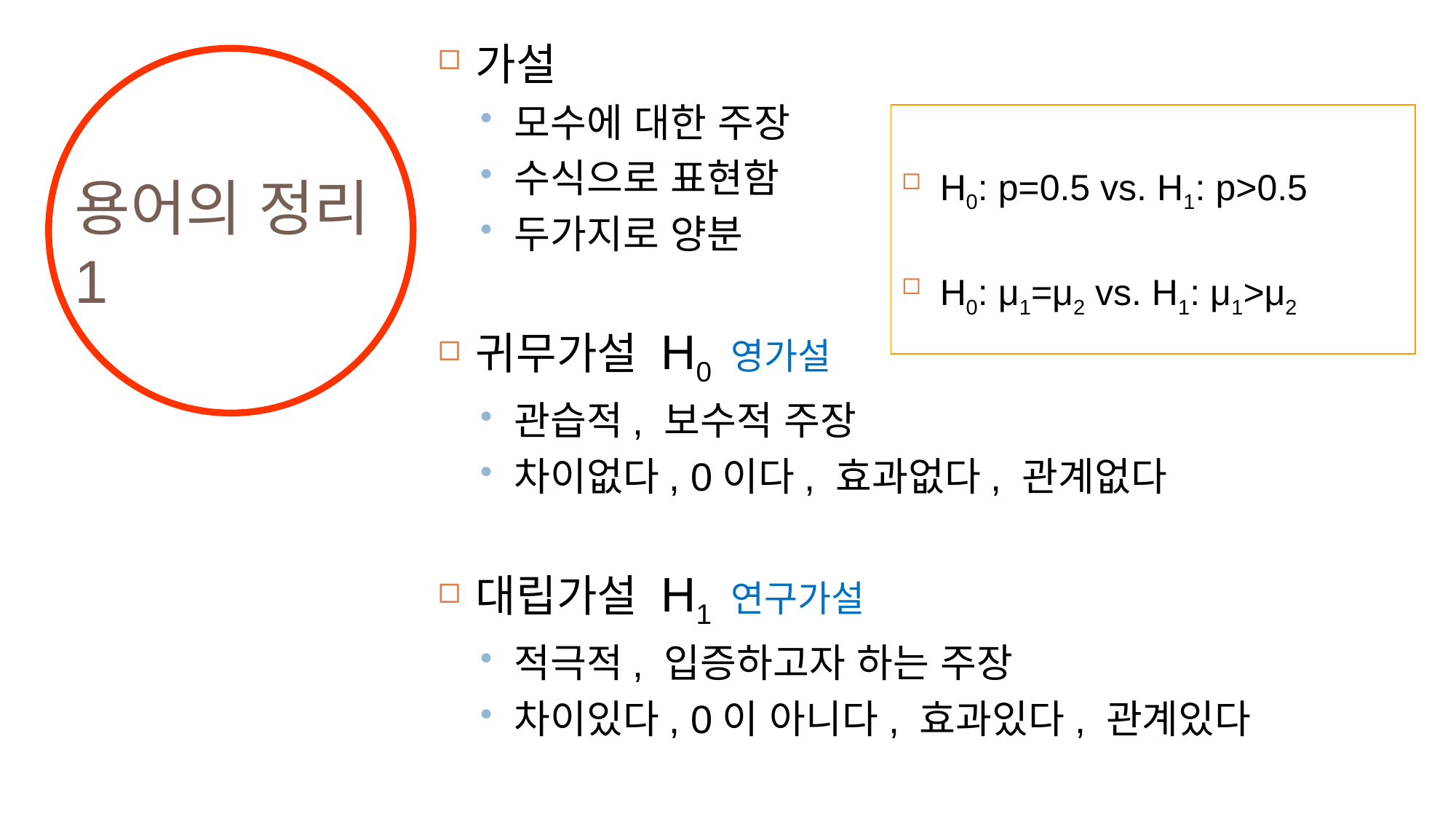

가설
모수에 대한 주장
수식으로 표현함
두가지로 양분

귀무가설 H0 영가설
관습적, 보수적 주장
차이없다, 0이다, 효과없다, 관계없다

대립가설 H1 연구가설
적극적, 입증하고자 하는 주장
차이있다, 0이 아니다, 효과있다, 관계있다

# 용어의 정리 1

H0: p=0.5 vs. H1: p>0.5

H0: μ1=μ2 vs. H1: μ1>μ2